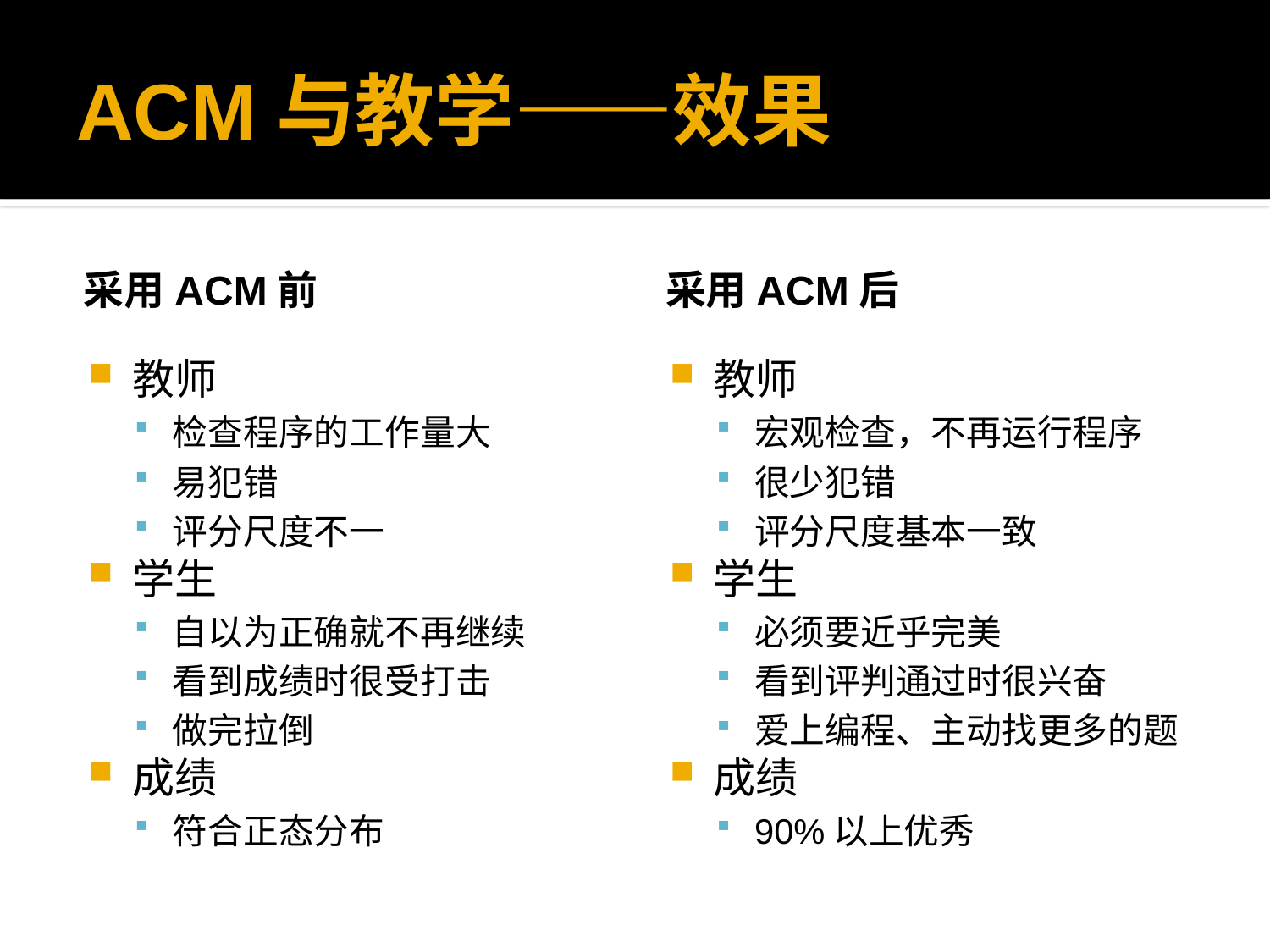

# ACM与教学——效果
采用ACM前
采用ACM后
教师
检查程序的工作量大
易犯错
评分尺度不一
学生
自以为正确就不再继续
看到成绩时很受打击
做完拉倒
成绩
符合正态分布

教师
宏观检查，不再运行程序
很少犯错
评分尺度基本一致
学生
必须要近乎完美
看到评判通过时很兴奋
爱上编程、主动找更多的题
成绩
90%以上优秀